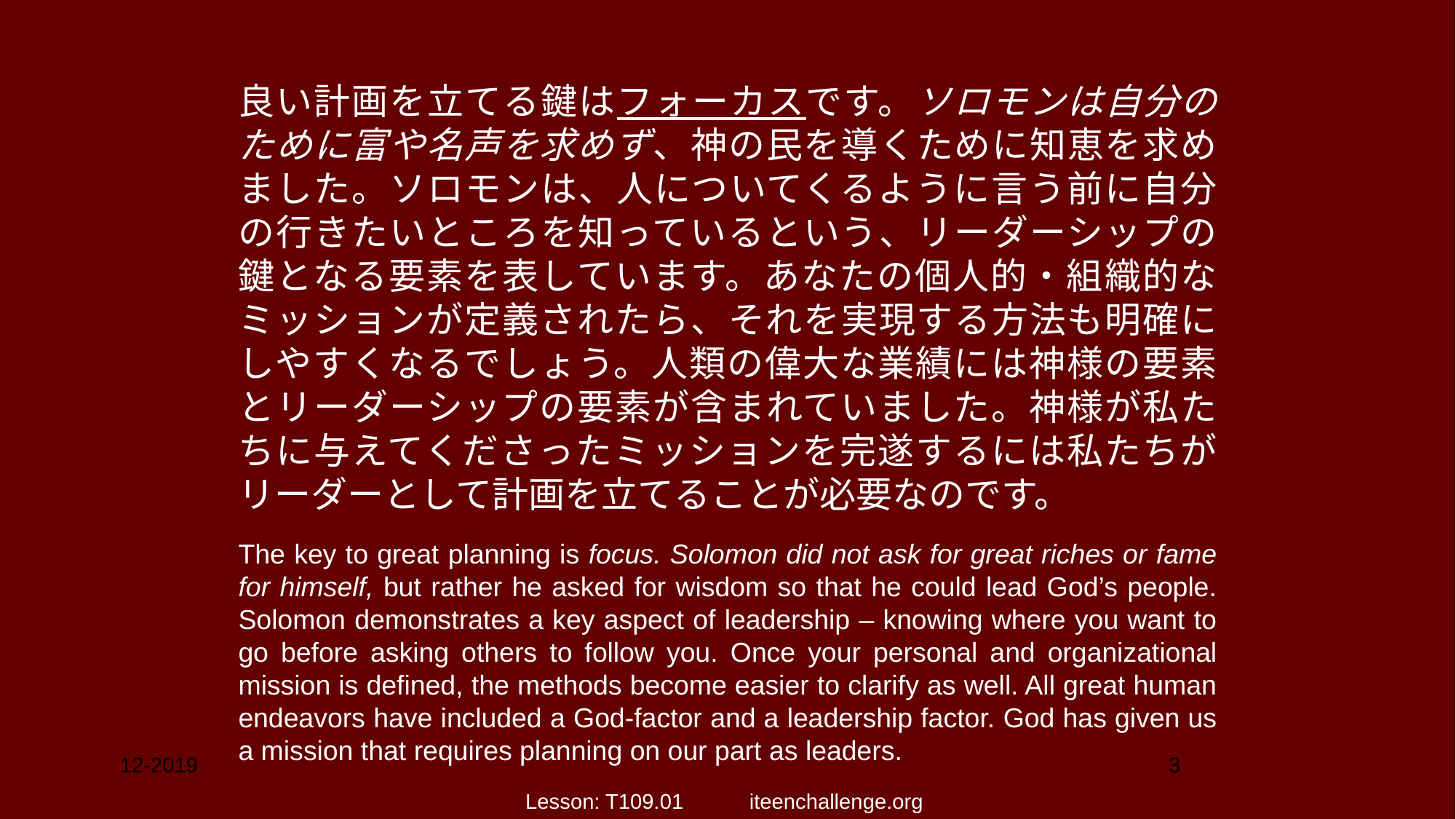

良い計画を立てる鍵はフォーカスです。ソロモンは自分のために富や名声を求めず、神の民を導くために知恵を求めました。ソロモンは、人についてくるように言う前に自分の行きたいところを知っているという、リーダーシップの鍵となる要素を表しています。あなたの個人的・組織的なミッションが定義されたら、それを実現する方法も明確にしやすくなるでしょう。人類の偉大な業績には神様の要素とリーダーシップの要素が含まれていました。神様が私たちに与えてくださったミッションを完遂するには私たちがリーダーとして計画を立てることが必要なのです。

The key to great planning is focus. Solomon did not ask for great riches or fame for himself, but rather he asked for wisdom so that he could lead God’s people. Solomon demonstrates a key aspect of leadership – knowing where you want to go before asking others to follow you. Once your personal and organizational mission is defined, the methods become easier to clarify as well. All great human endeavors have included a God-factor and a leadership factor. God has given us a mission that requires planning on our part as leaders.
12-2019
3
Lesson: T109.01           iteenchallenge.org